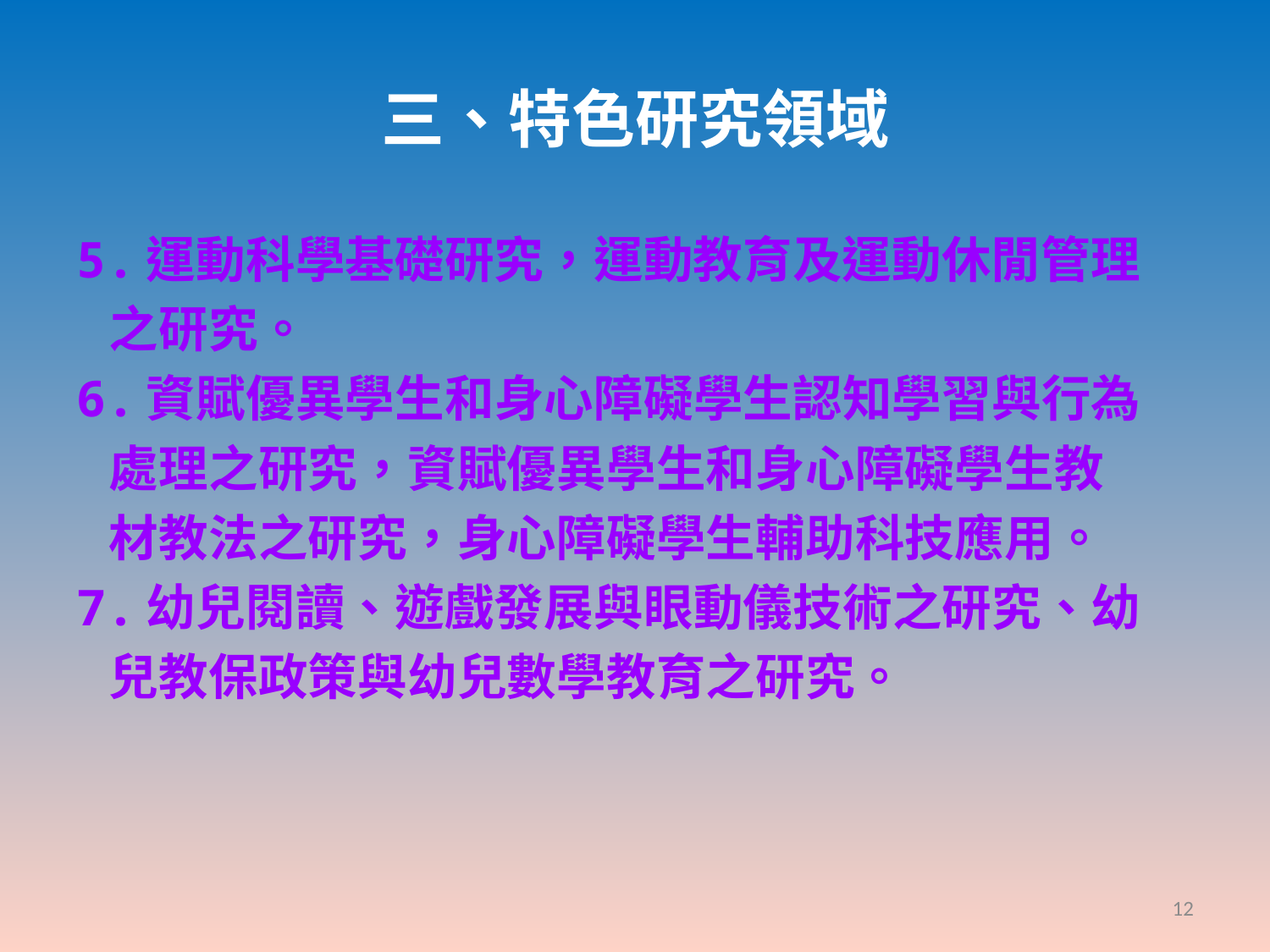

# 三、特色研究領域
5.運動科學基礎研究，運動教育及運動休閒管理
  之研究。
6.資賦優異學生和身心障礙學生認知學習與行為
  處理之研究，資賦優異學生和身心障礙學生教
  材教法之研究，身心障礙學生輔助科技應用。
7.幼兒閱讀、遊戲發展與眼動儀技術之研究、幼
  兒教保政策與幼兒數學教育之研究。
12